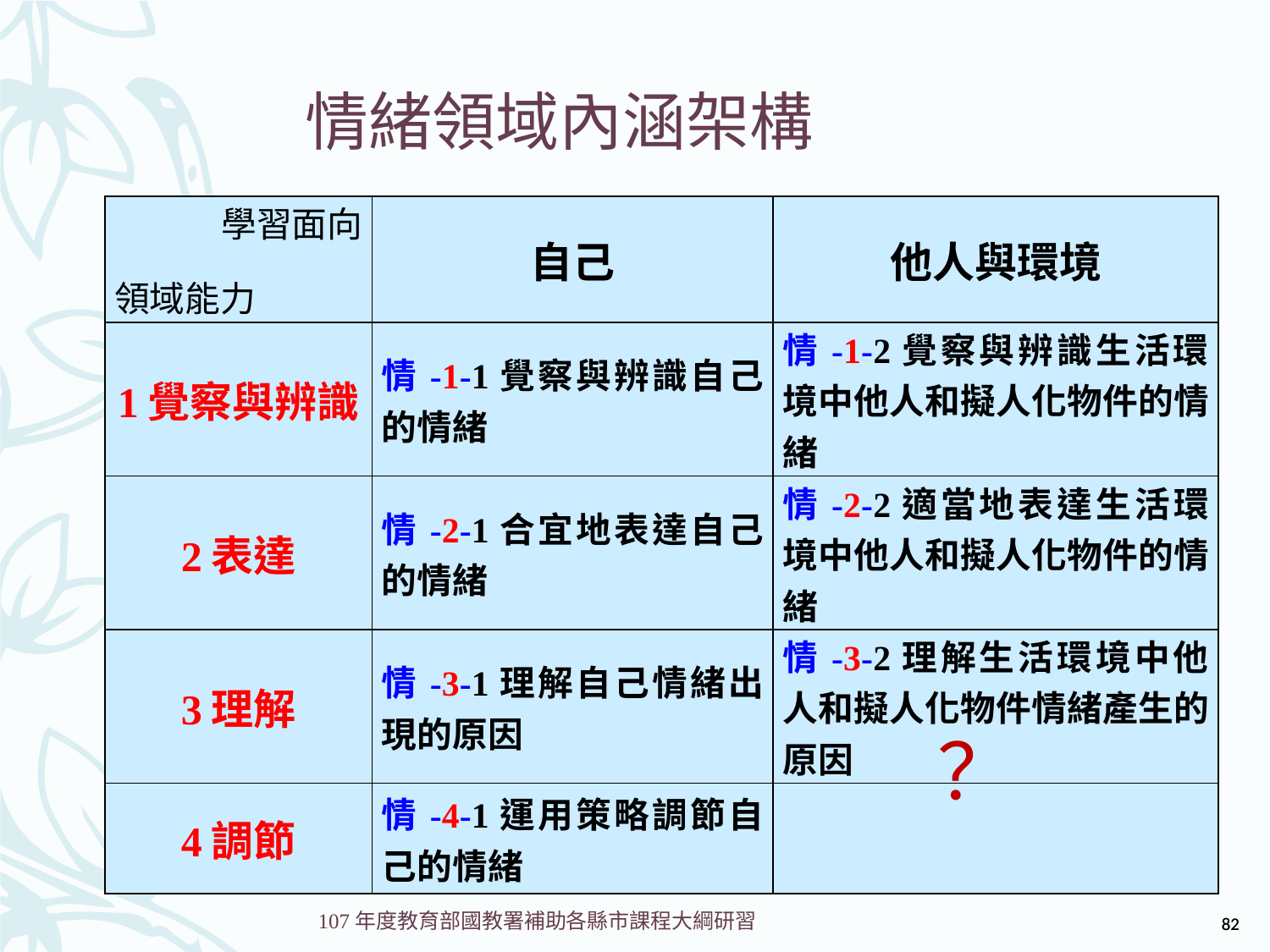

# 情緒領域內涵架構
| 學習面向 領域能力 | 自己 | 他人與環境 |
| --- | --- | --- |
| 1覺察與辨識 | 情-1-1覺察與辨識自己的情緒 | 情-1-2覺察與辨識生活環境中他人和擬人化物件的情緒 |
| 2表達 | 情-2-1合宜地表達自己的情緒 | 情-2-2適當地表達生活環境中他人和擬人化物件的情緒 |
| 3理解 | 情-3-1理解自己情緒出現的原因 | 情-3-2理解生活環境中他人和擬人化物件情緒產生的原因 |
| 4調節 | 情-4-1運用策略調節自己的情緒 |  |
？
82
82
107年度教育部國教署補助各縣市課程大綱研習